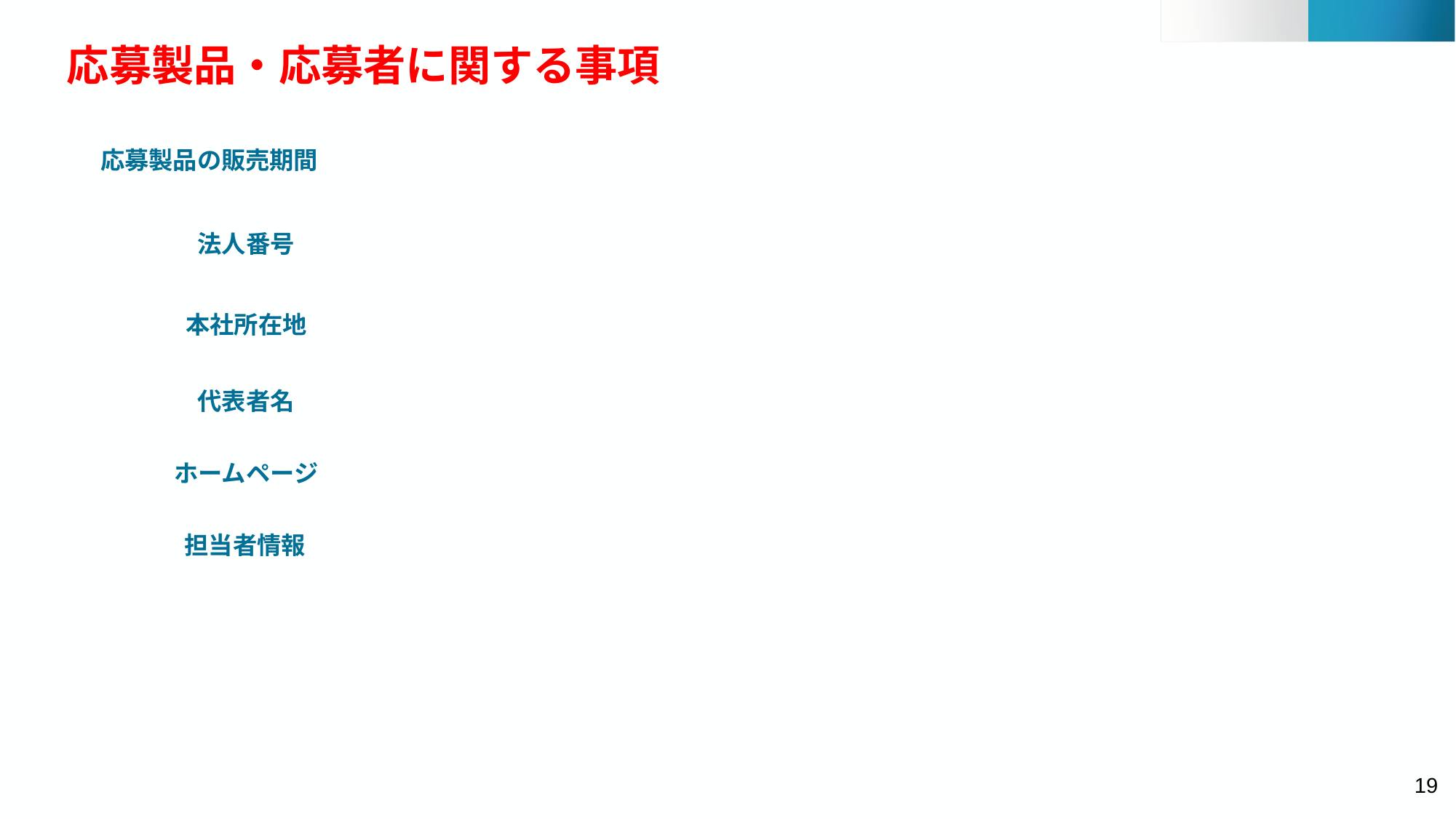

応募製品・応募者に関する事項

応募製品の販売期間
法人番号
本社所在地
代表者名
ホームページ
担当者情報

19